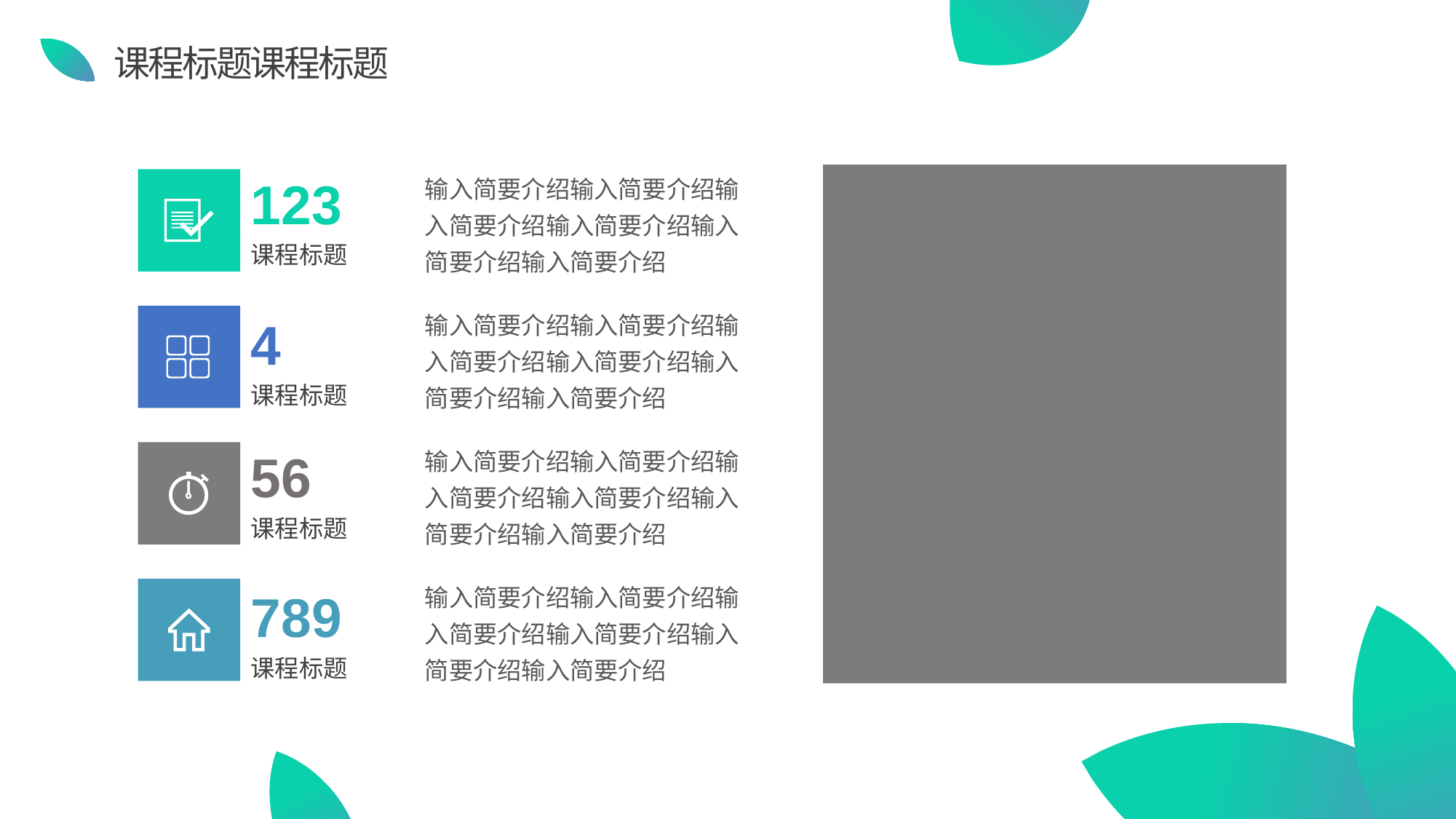

课程标题课程标题
输入简要介绍输入简要介绍输入简要介绍输入简要介绍输入简要介绍输入简要介绍
123

课程标题
输入简要介绍输入简要介绍输入简要介绍输入简要介绍输入简要介绍输入简要介绍
4

课程标题
输入简要介绍输入简要介绍输入简要介绍输入简要介绍输入简要介绍输入简要介绍
56

课程标题
输入简要介绍输入简要介绍输入简要介绍输入简要介绍输入简要介绍输入简要介绍
789

课程标题